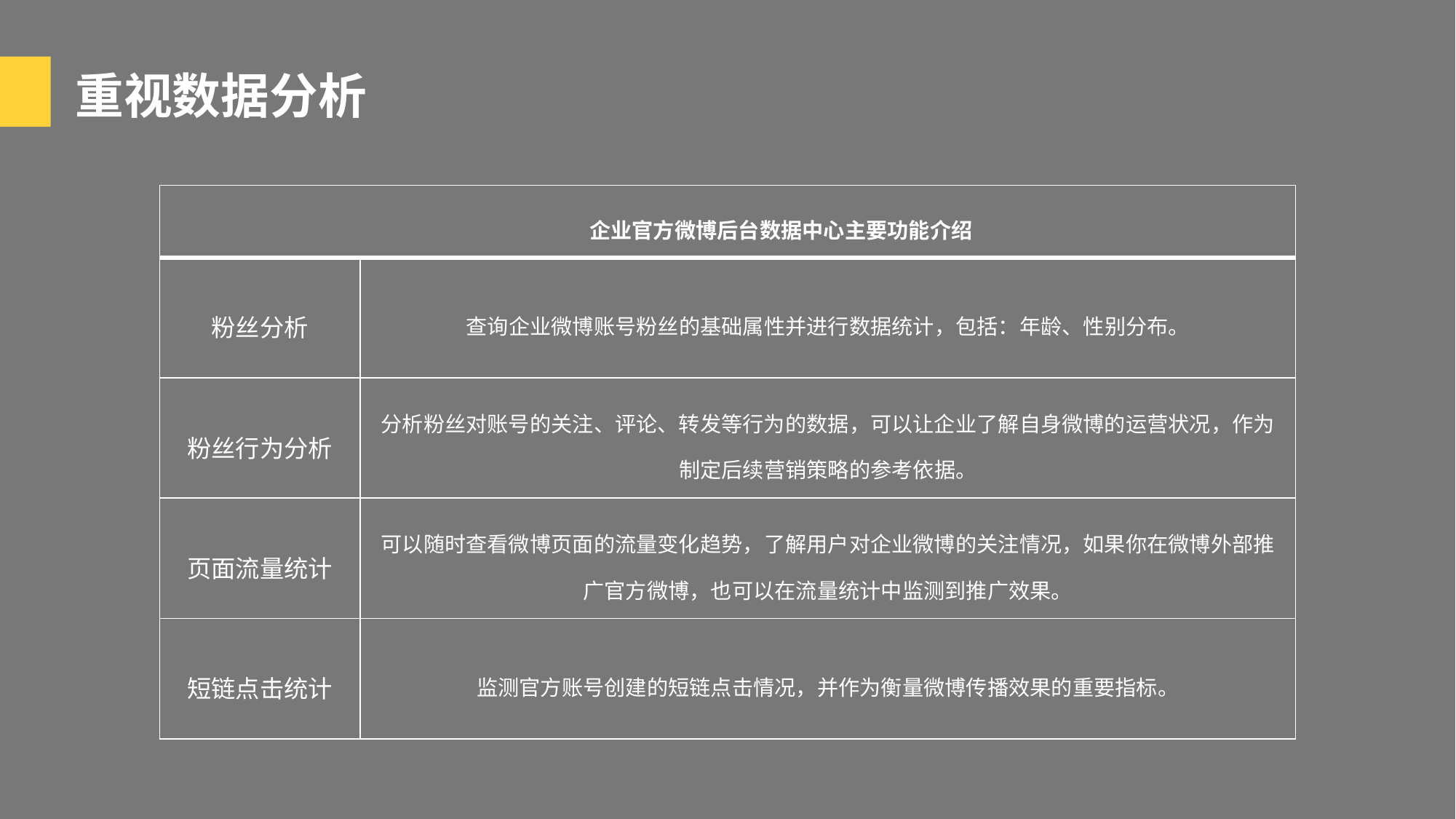

重视数据分析
| 企业官方微博后台数据中心主要功能介绍 |  |
| --- | --- |
| 粉丝分析 | 查询企业微博账号粉丝的基础属性并进行数据统计，包括：年龄、性别分布。 |
| 粉丝行为分析 | 分析粉丝对账号的关注、评论、转发等行为的数据，可以让企业了解自身微博的运营状况，作为制定后续营销策略的参考依据。 |
| 页面流量统计 | 可以随时查看微博页面的流量变化趋势，了解用户对企业微博的关注情况，如果你在微博外部推广官方微博，也可以在流量统计中监测到推广效果。 |
| 短链点击统计 | 监测官方账号创建的短链点击情况，并作为衡量微博传播效果的重要指标。 |